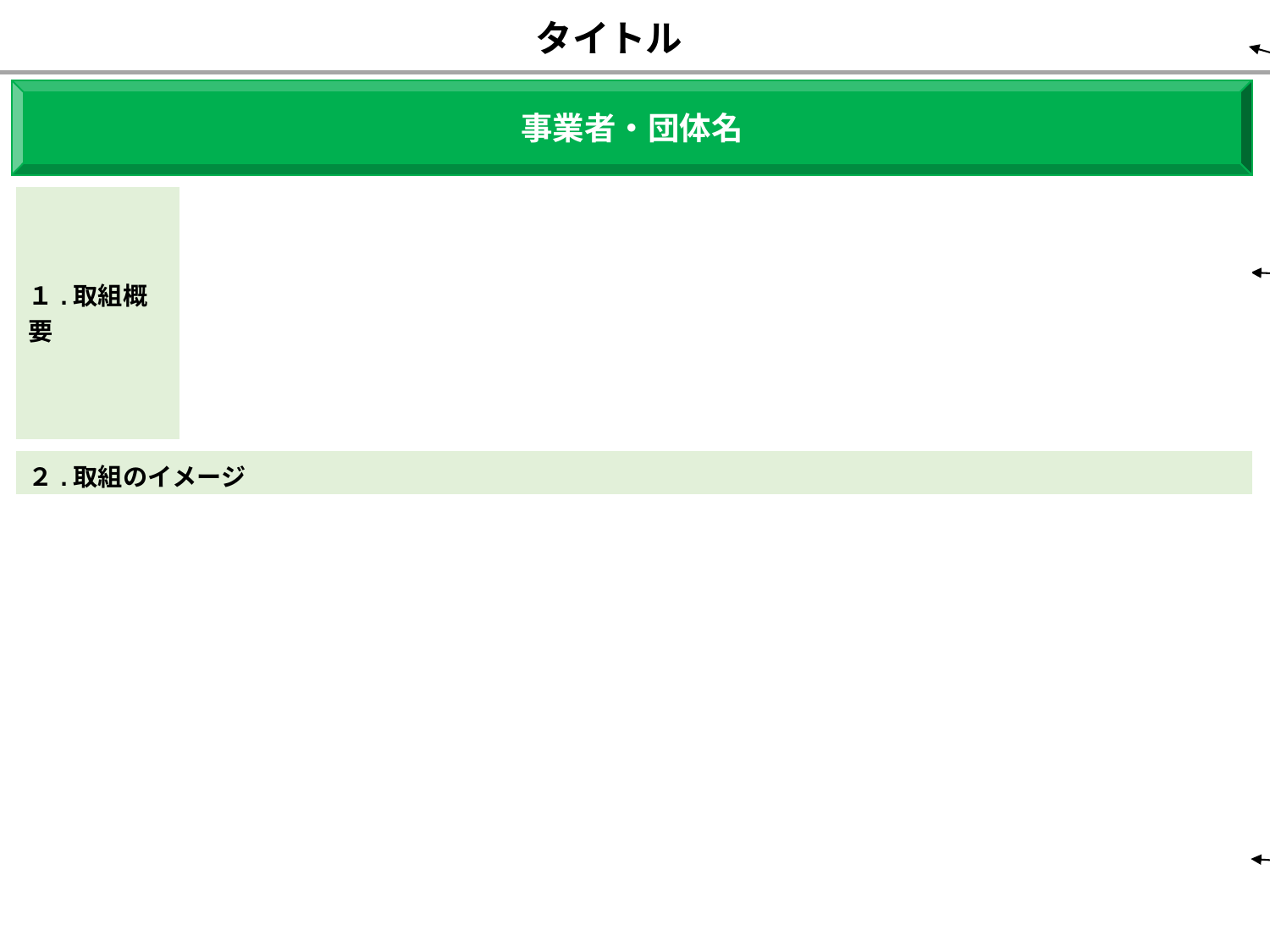

本応募シートは、事例集に掲載を行う場合があります。写真や図等を貼付される際には、肖像権、著作権侵害に該当しないようご注意ください。
記入は全て「です・ます調」でお願いします。
記載内容は枠内に収めてください。(フォント「Meiryo UI」)
タイトル
取組のタイトルを記入してください。
※「タイトル」は削除してご提出ください。
事業者・団体名
事業者・団体名を記入してください。
| １.取組概要 |  |
| --- | --- |
どのような取組を行っているか概要を記入してください。
| ２.取組のイメージ |
| --- |
|  |
取組内容について、図表（取組イメージ図や体制図、写真等）を挿入してください。